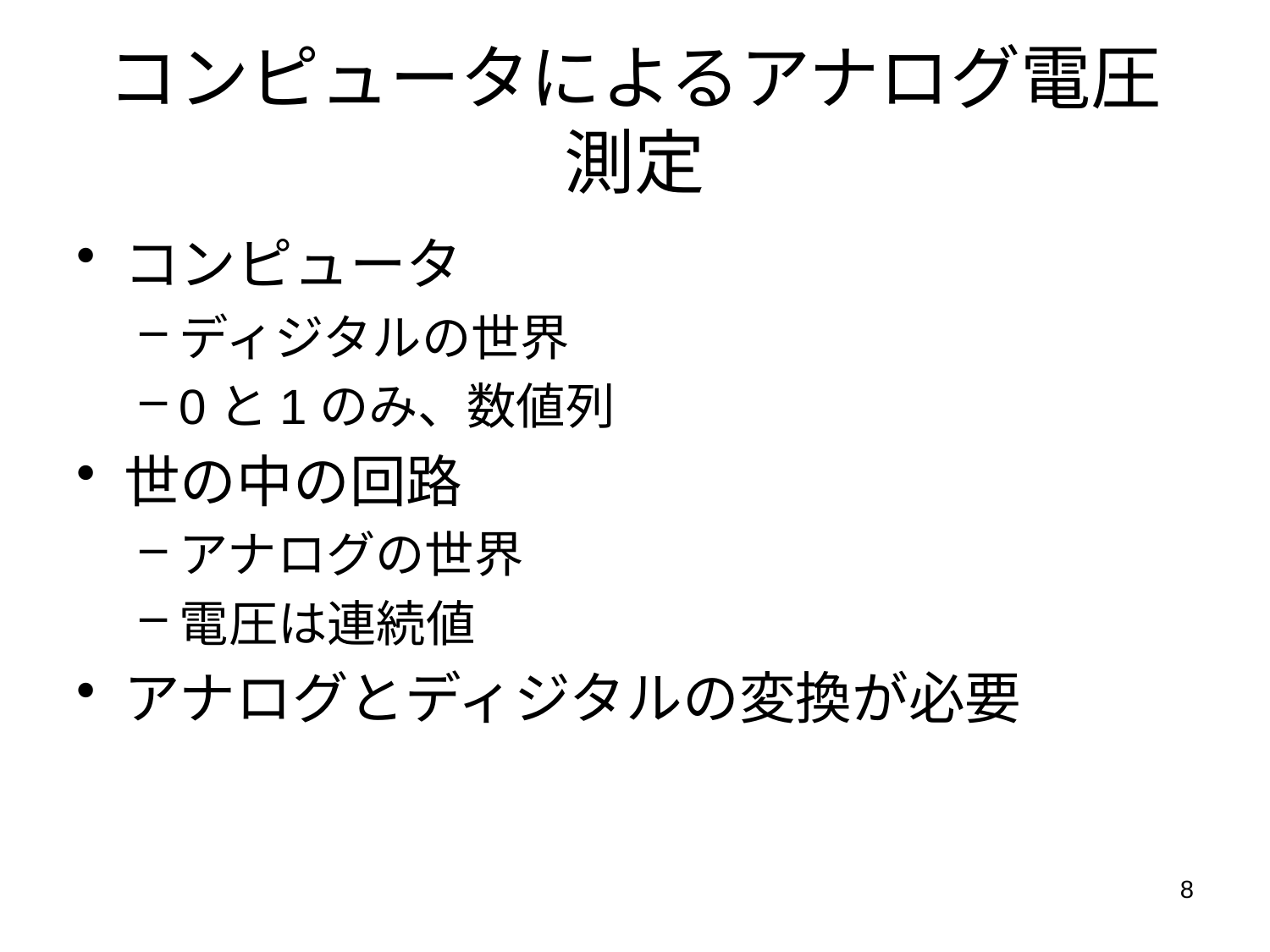

# コンピュータによるアナログ電圧測定
コンピュータ
ディジタルの世界
0と1のみ、数値列
世の中の回路
アナログの世界
電圧は連続値
アナログとディジタルの変換が必要

8